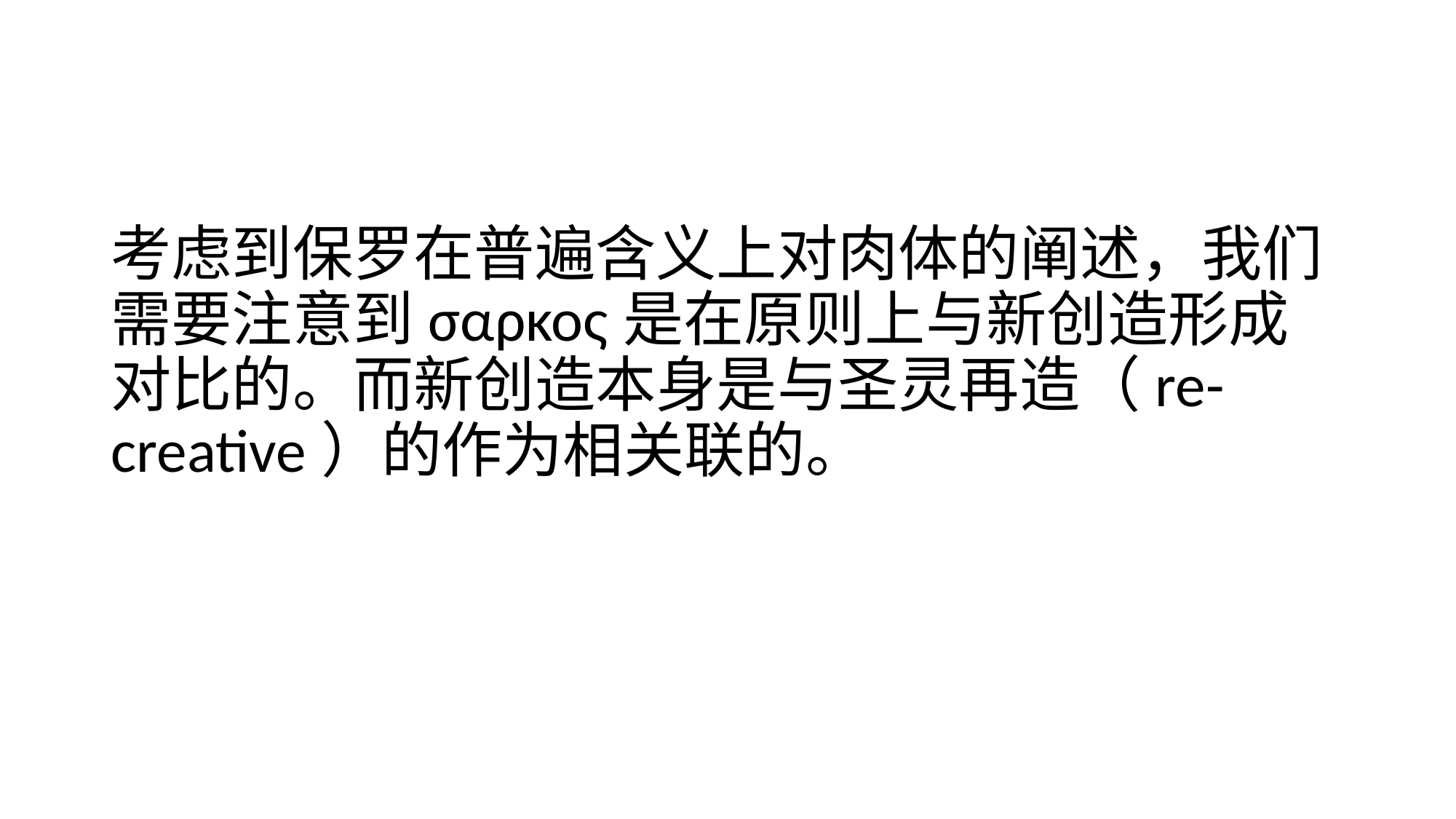

#
考虑到保罗在普遍含义上对肉体的阐述，我们需要注意到σαρκος是在原则上与新创造形成对比的。而新创造本身是与圣灵再造（re-creative）的作为相关联的。